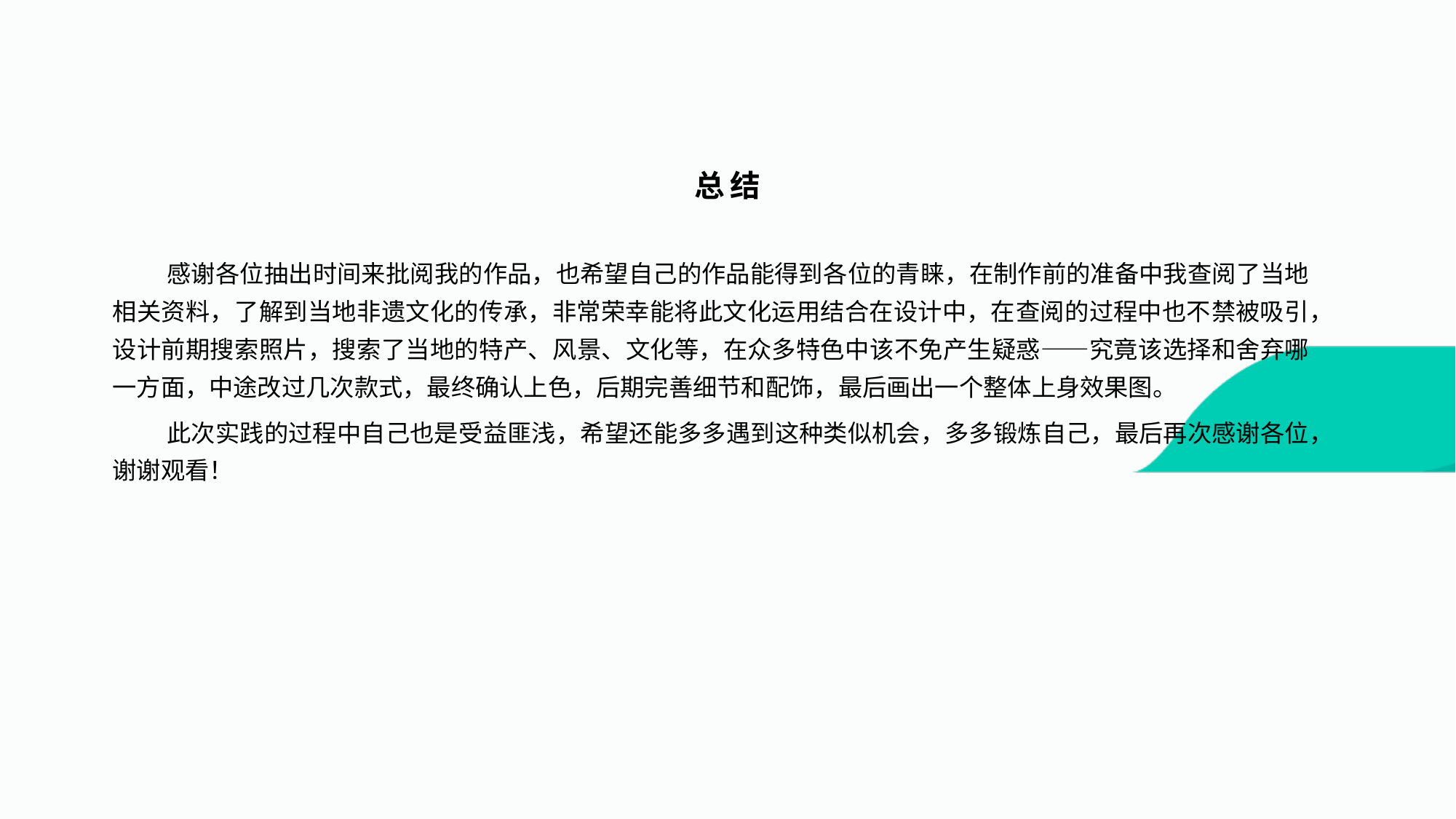

总结
感谢各位抽出时间来批阅我的作品，也希望自己的作品能得到各位的青睐，在制作前的准备中我查阅了当地相关资料，了解到当地非遗文化的传承，非常荣幸能将此文化运用结合在设计中，在查阅的过程中也不禁被吸引，设计前期搜索照片，搜索了当地的特产、风景、文化等，在众多特色中该不免产生疑惑——究竟该选择和舍弃哪一方面，中途改过几次款式，最终确认上色，后期完善细节和配饰，最后画出一个整体上身效果图。
此次实践的过程中自己也是受益匪浅，希望还能多多遇到这种类似机会，多多锻炼自己，最后再次感谢各位，谢谢观看！